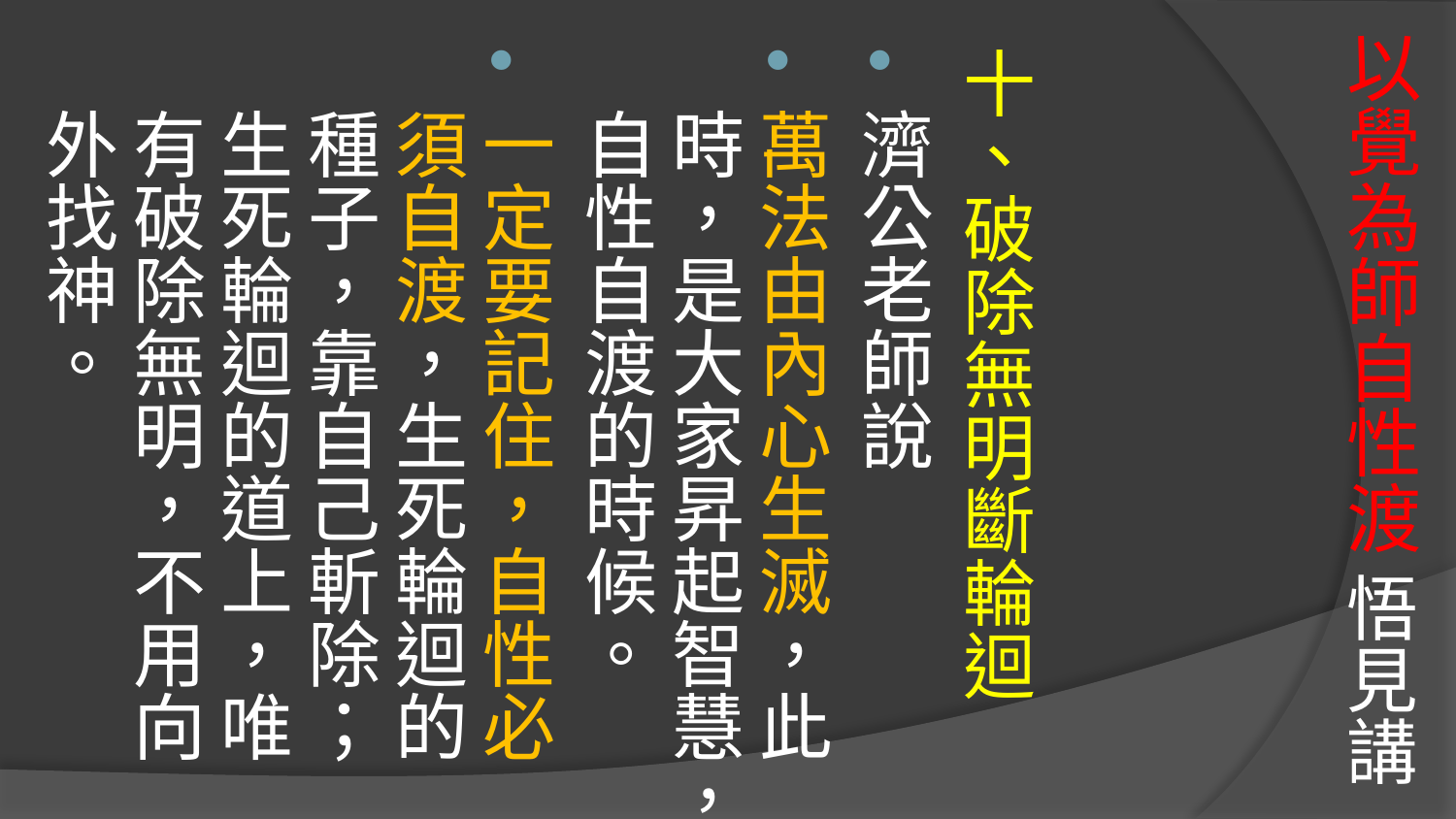

# 以覺為師自性渡 悟見講
十、破除無明斷輪迴
濟公老師說
萬法由內心生滅，此時，是大家昇起智慧，自性自渡的時候。
一定要記住，自性必須自渡，生死輪迴的種子，靠自己斬除；生死輪迴的道上，唯有破除無明，不用向外找神。